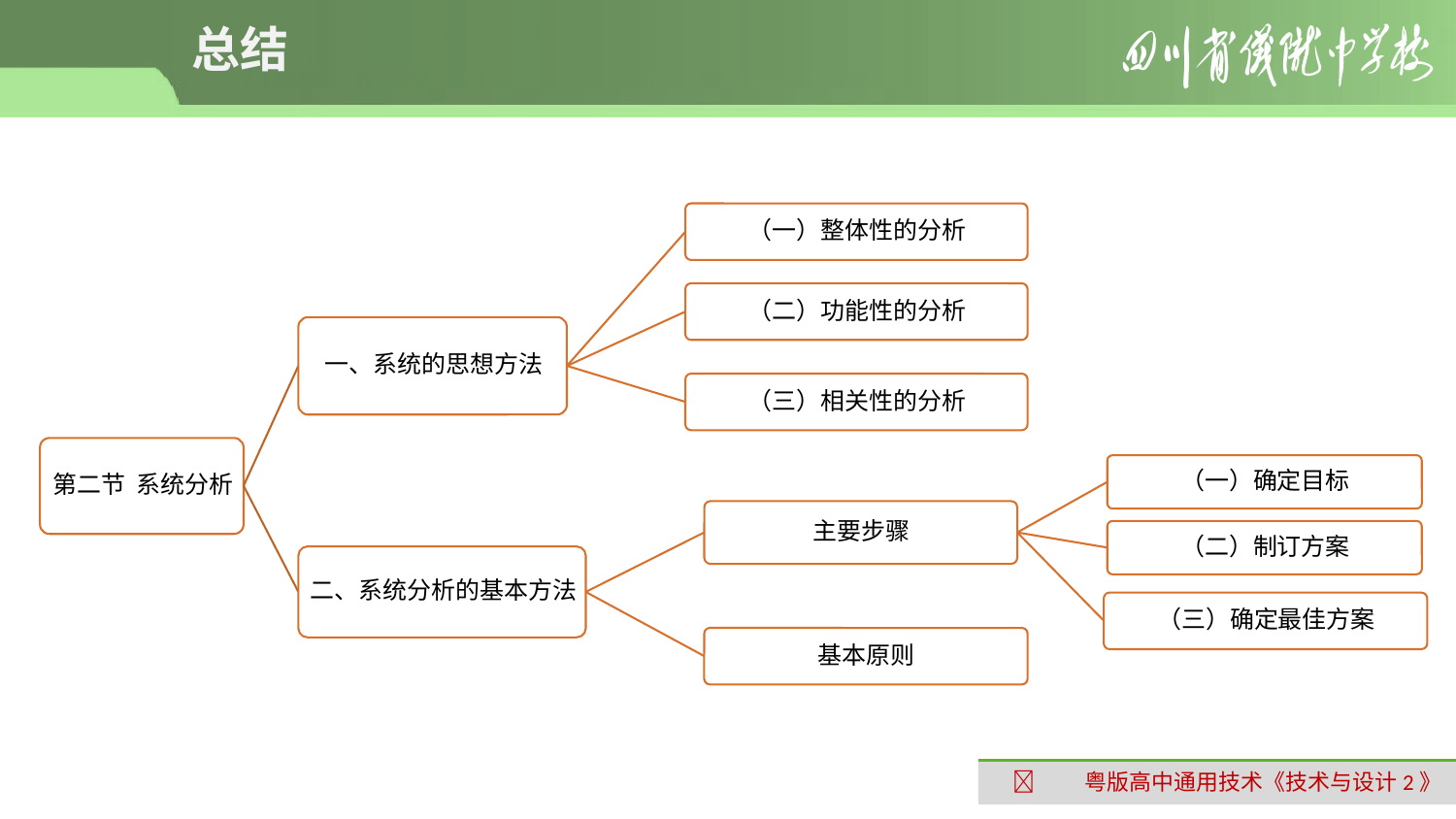

# 总结
第二节  系统分析

一、系统的思想方法

（一）整体性的分析

（二）功能性的分析

（三）相关性的分析

二、系统分析的基本方法

主要步骤

（一）确定目标

（二）制订方案

（三）确定最佳方案

基本原则